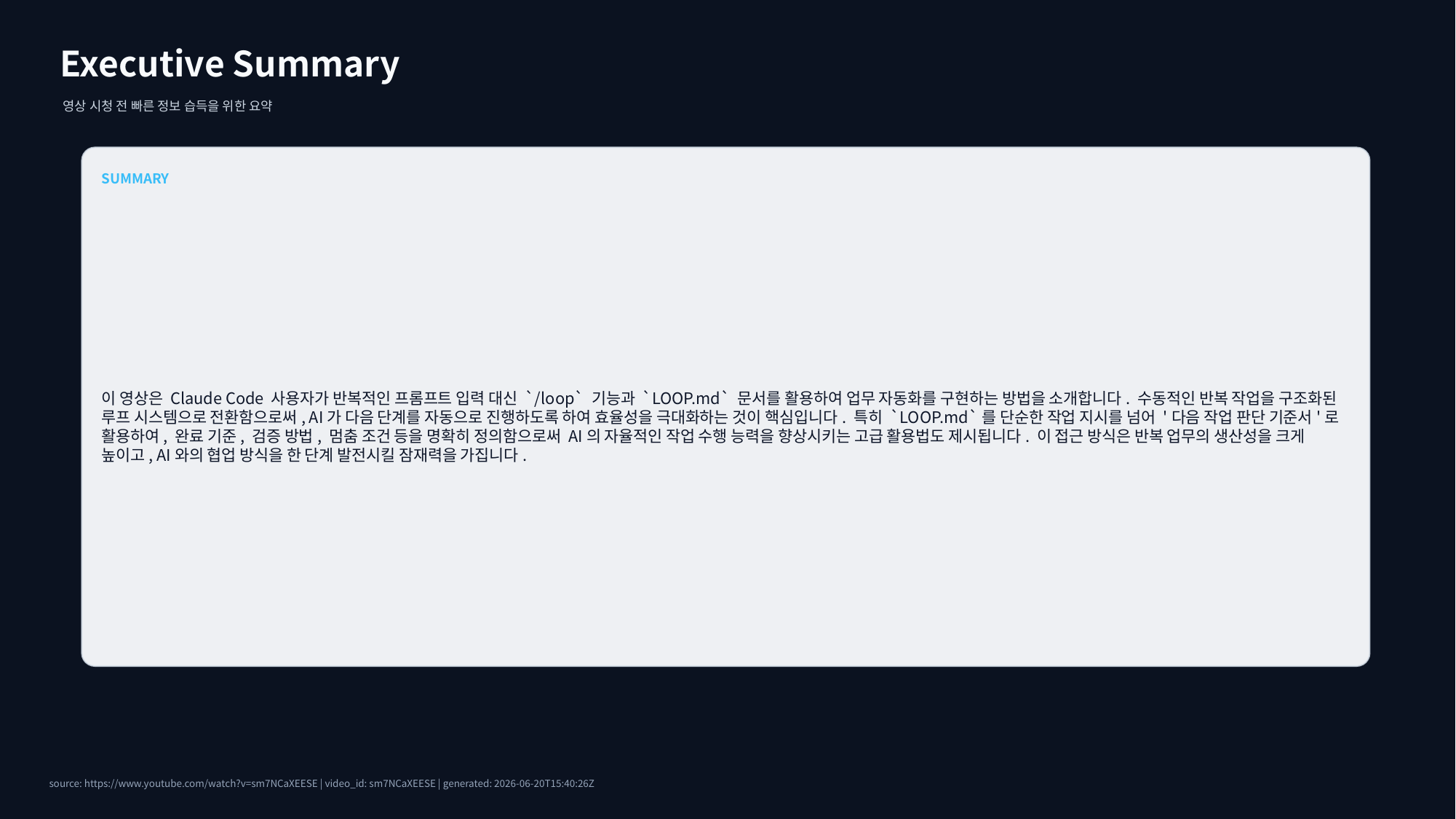

Executive Summary
영상 시청 전 빠른 정보 습득을 위한 요약

SUMMARY
이 영상은 Claude Code 사용자가 반복적인 프롬프트 입력 대신 `/loop` 기능과 `LOOP.md` 문서를 활용하여 업무 자동화를 구현하는 방법을 소개합니다. 수동적인 반복 작업을 구조화된 루프 시스템으로 전환함으로써, AI가 다음 단계를 자동으로 진행하도록 하여 효율성을 극대화하는 것이 핵심입니다. 특히 `LOOP.md`를 단순한 작업 지시를 넘어 '다음 작업 판단 기준서'로 활용하여, 완료 기준, 검증 방법, 멈춤 조건 등을 명확히 정의함으로써 AI의 자율적인 작업 수행 능력을 향상시키는 고급 활용법도 제시됩니다. 이 접근 방식은 반복 업무의 생산성을 크게 높이고, AI와의 협업 방식을 한 단계 발전시킬 잠재력을 가집니다.
source: https://www.youtube.com/watch?v=sm7NCaXEESE | video_id: sm7NCaXEESE | generated: 2026-06-20T15:40:26Z